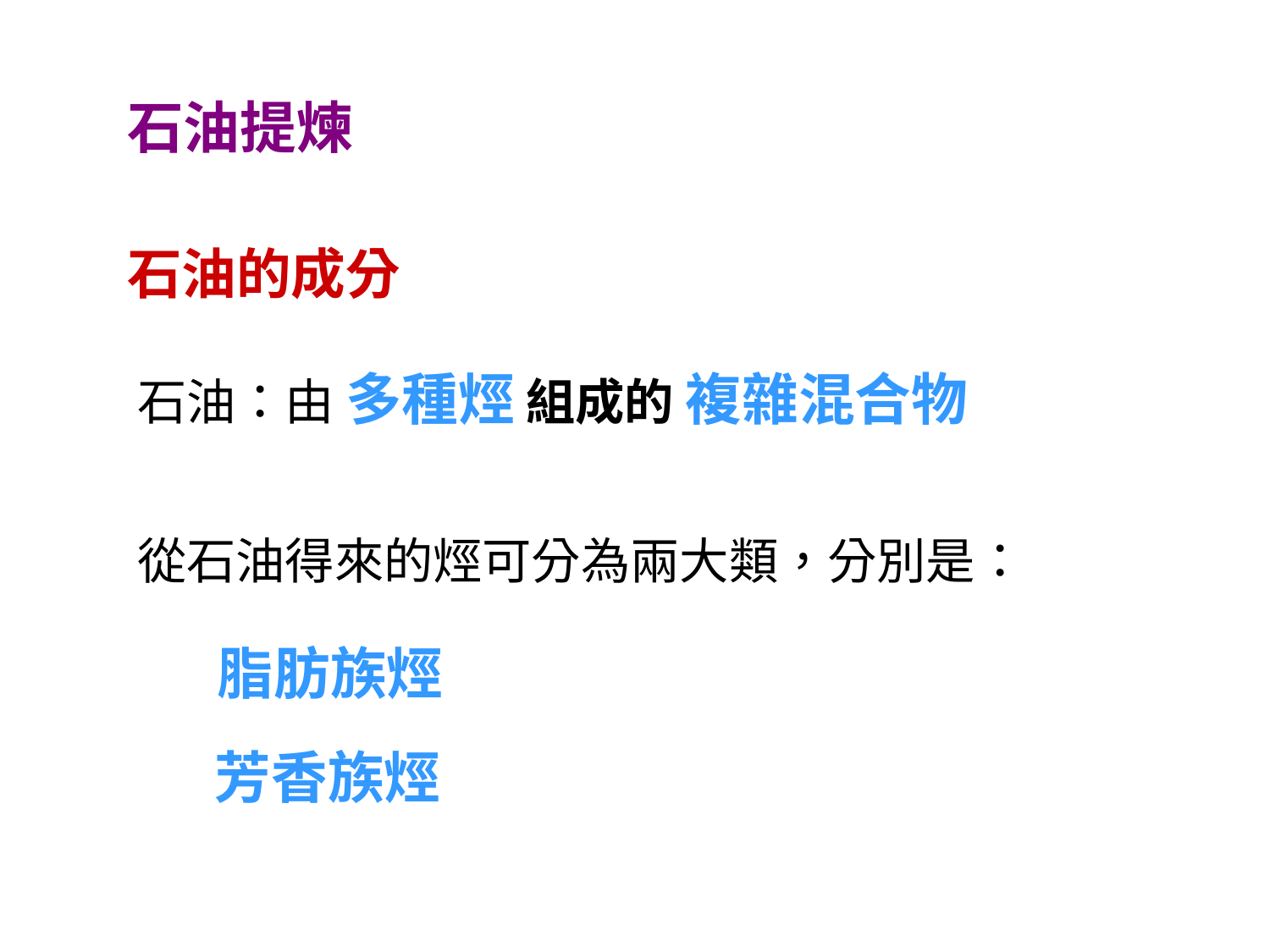

石油提煉
石油的成分
石油：由 多種烴 組成的 複雜混合物
從石油得來的烴可分為兩大類，分別是：
脂肪族烴
芳香族烴